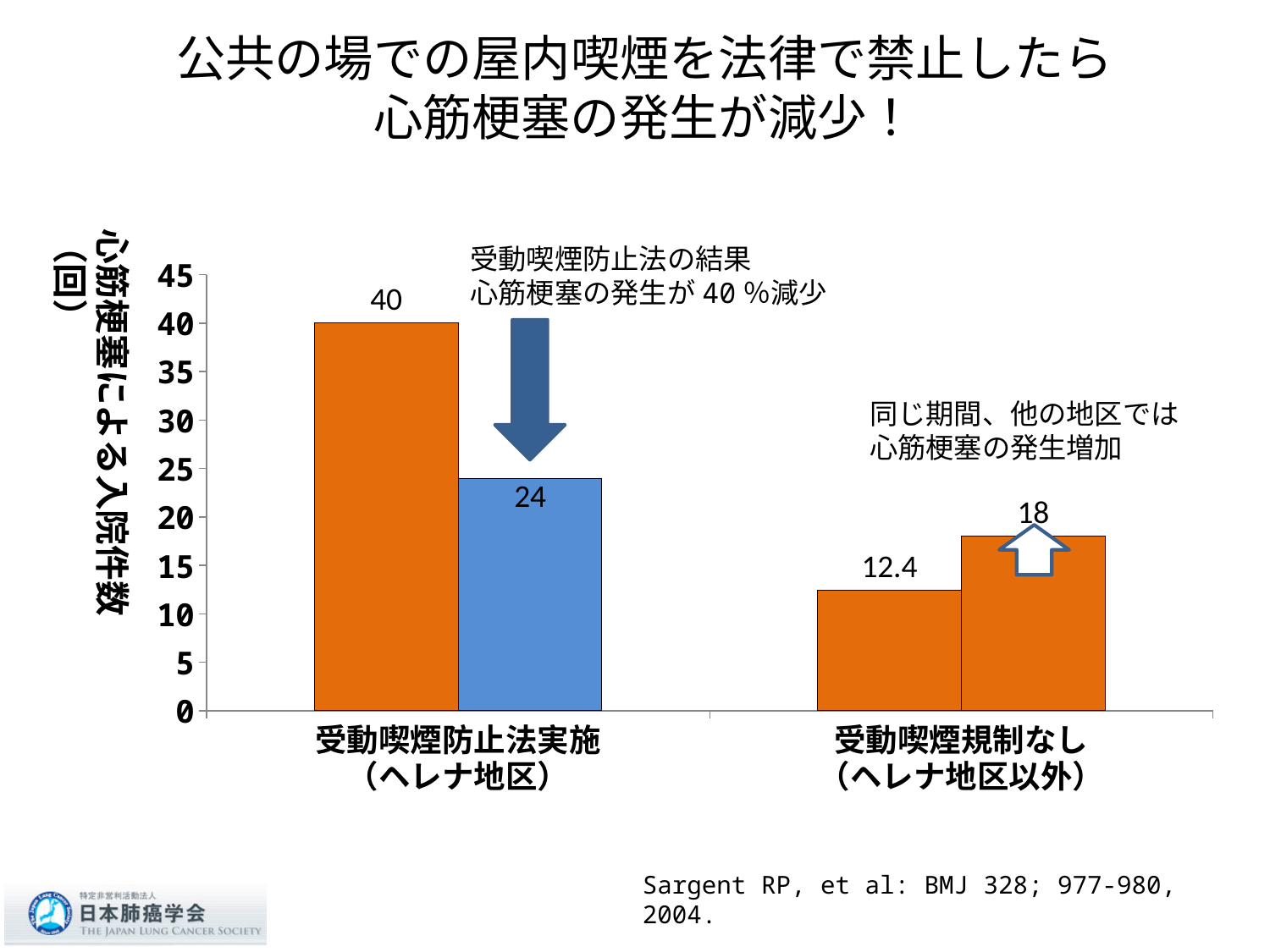

# 公共の場での屋内喫煙を法律で禁止したら 心筋梗塞の発生が減少！
心筋梗塞による入院件数（回）
受動喫煙防止法の結果
心筋梗塞の発生が40％減少

### Chart

| Category | それ以外 | ヘレナにおける法規制期間 |
|---|---|---|
| 受動喫煙防止法実施
（ヘレナ地区） | 40.0 | 24.0 |
| 受動喫煙規制なし
（ヘレナ地区以外） | 12.4 | 18.0 |
同じ期間、他の地区では
心筋梗塞の発生増加

Sargent RP, et al: BMJ 328; 977-980, 2004.